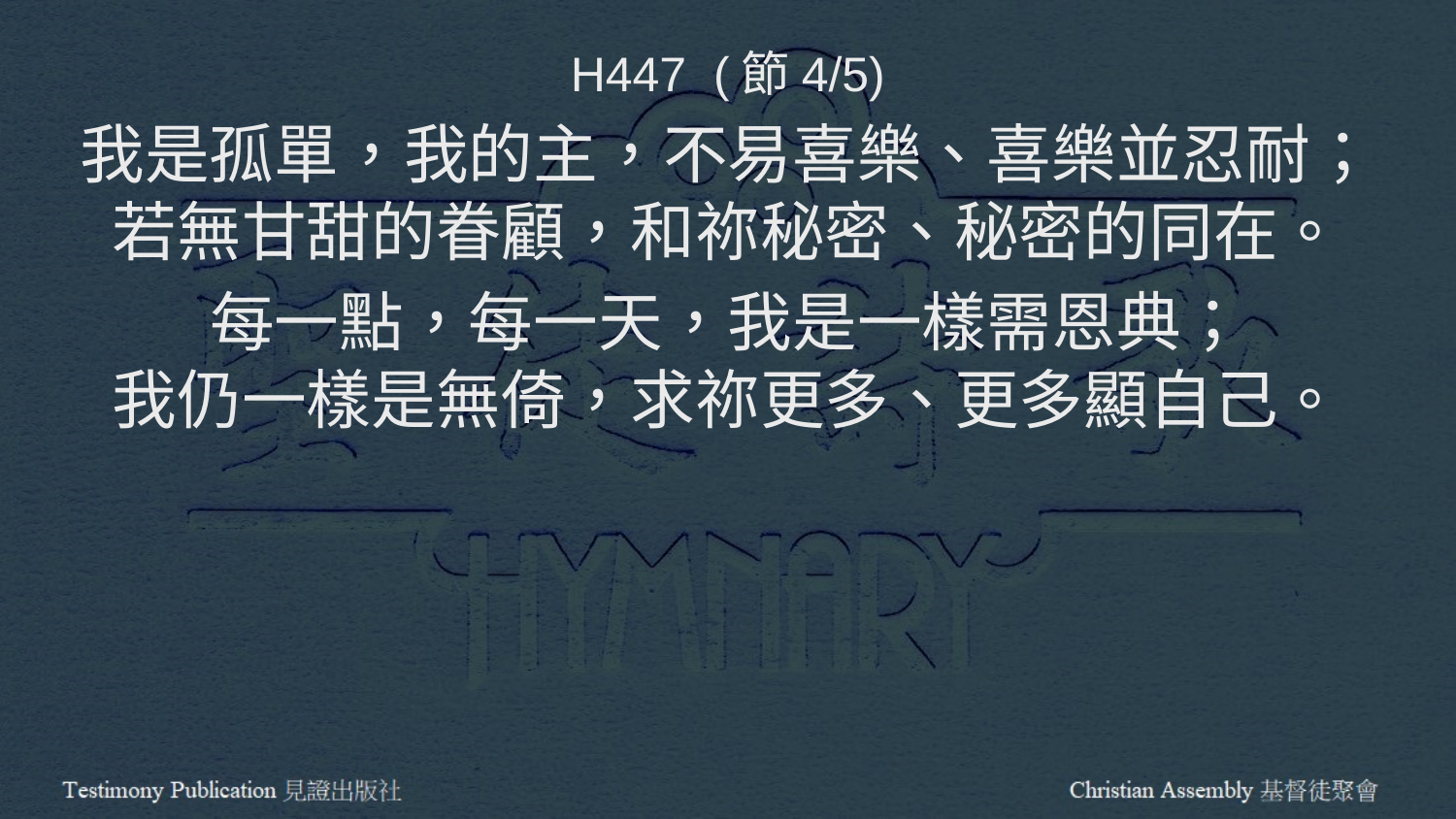

H447  (節4/5)
我是孤單，我的主，不易喜樂、喜樂並忍耐；
若無甘甜的眷顧，和祢秘密、秘密的同在。
每一點，每一天，我是一樣需恩典；
我仍一樣是無倚，求祢更多、更多顯自己。